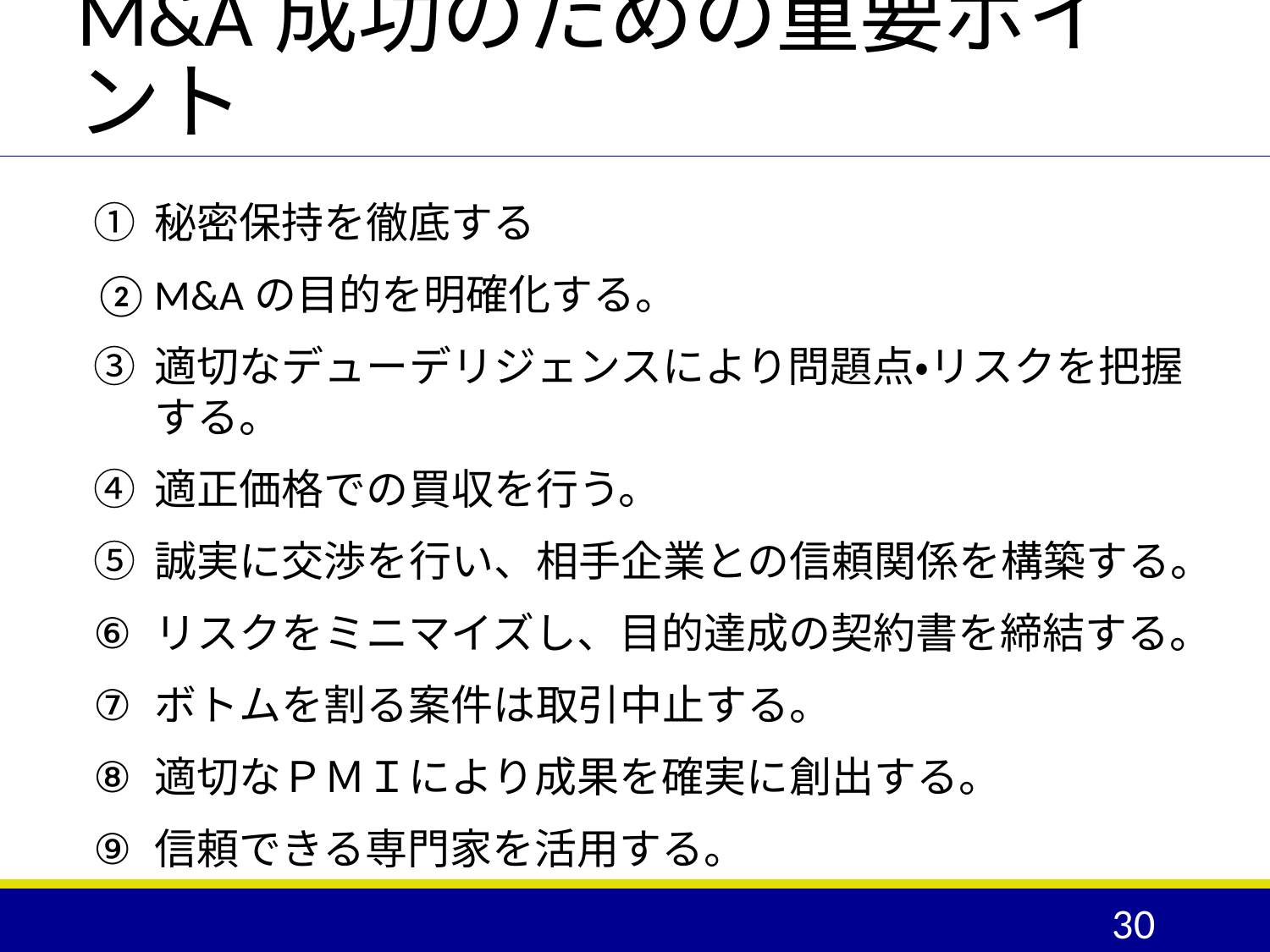

# M&A成功のための重要ポイント
秘密保持を徹底する
M&Aの目的を明確化する。
適切なデューデリジェンスにより問題点・リスクを把握する。
適正価格での買収を行う。
誠実に交渉を行い、相手企業との信頼関係を構築する。
リスクをミニマイズし、目的達成の契約書を締結する。
ボトムを割る案件は取引中止する。
適切なＰＭＩにより成果を確実に創出する。
信頼できる専門家を活用する。
30